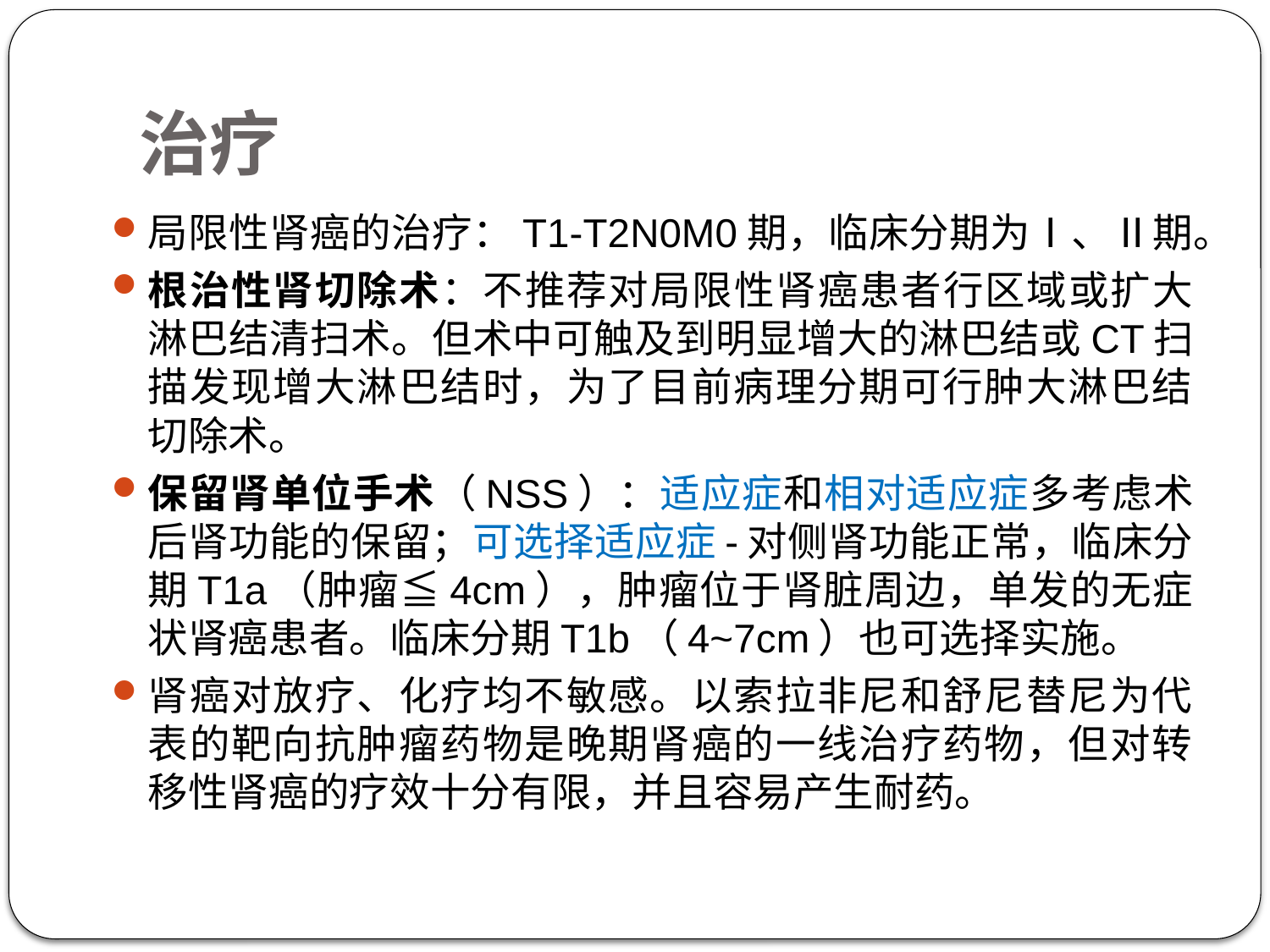

# 治疗
局限性肾癌的治疗：T1-T2N0M0期，临床分期为Ⅰ、Ⅱ期。
根治性肾切除术：不推荐对局限性肾癌患者行区域或扩大淋巴结清扫术。但术中可触及到明显增大的淋巴结或CT扫描发现增大淋巴结时，为了目前病理分期可行肿大淋巴结切除术。
保留肾单位手术（NSS）：适应症和相对适应症多考虑术后肾功能的保留；可选择适应症-对侧肾功能正常，临床分期T1a（肿瘤≦4cm），肿瘤位于肾脏周边，单发的无症状肾癌患者。临床分期T1b（4~7cm）也可选择实施。
肾癌对放疗、化疗均不敏感。以索拉非尼和舒尼替尼为代表的靶向抗肿瘤药物是晚期肾癌的一线治疗药物，但对转移性肾癌的疗效十分有限，并且容易产生耐药。